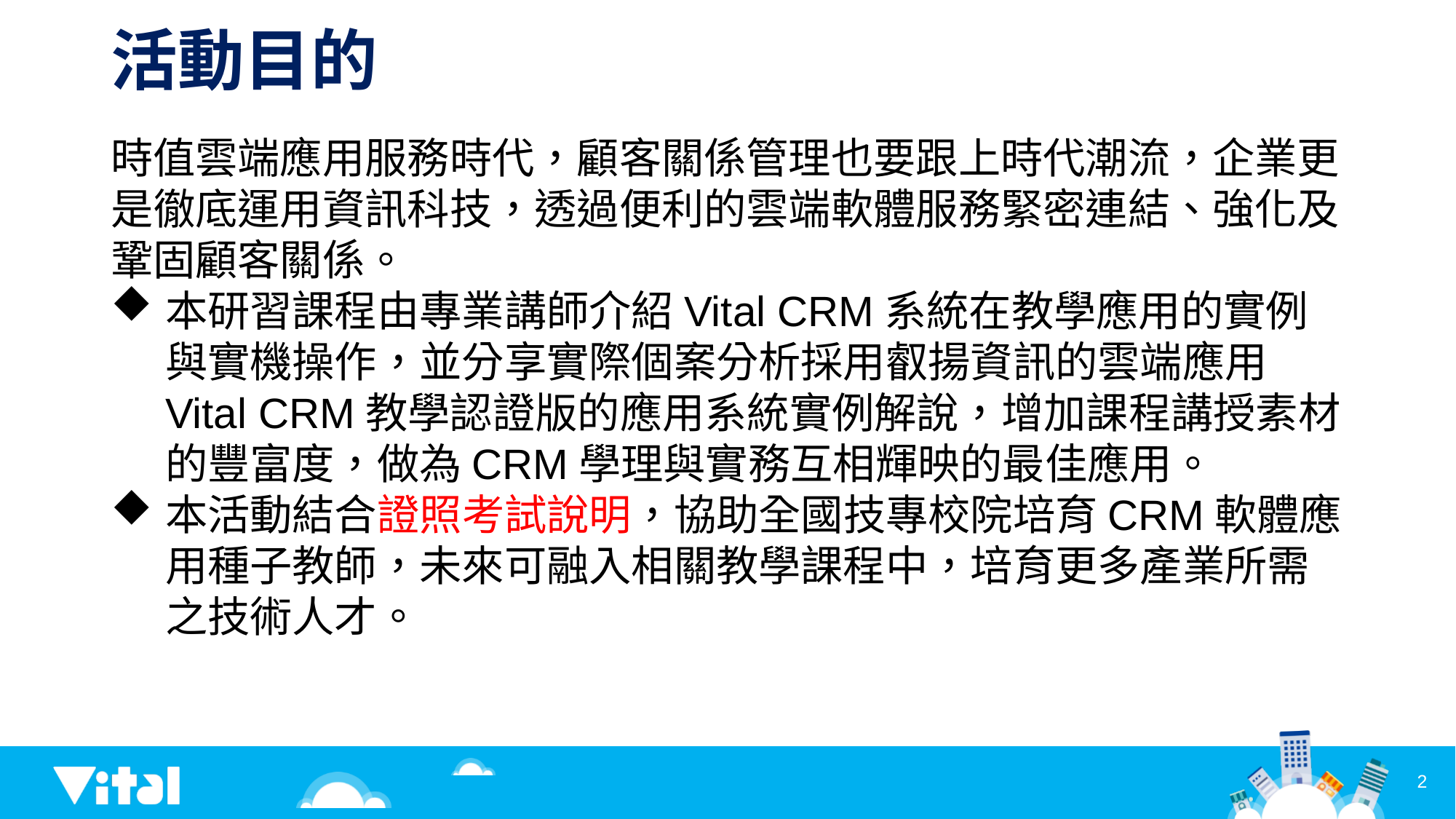

# 活動目的
時值雲端應用服務時代，顧客關係管理也要跟上時代潮流，企業更是徹底運用資訊科技，透過便利的雲端軟體服務緊密連結、強化及鞏固顧客關係。
本研習課程由專業講師介紹Vital CRM系統在教學應用的實例與實機操作，並分享實際個案分析採用叡揚資訊的雲端應用Vital CRM教學認證版的應用系統實例解說，增加課程講授素材的豐富度，做為CRM學理與實務互相輝映的最佳應用。
本活動結合證照考試說明，協助全國技專校院培育CRM軟體應用種子教師，未來可融入相關教學課程中，培育更多產業所需之技術人才。
2